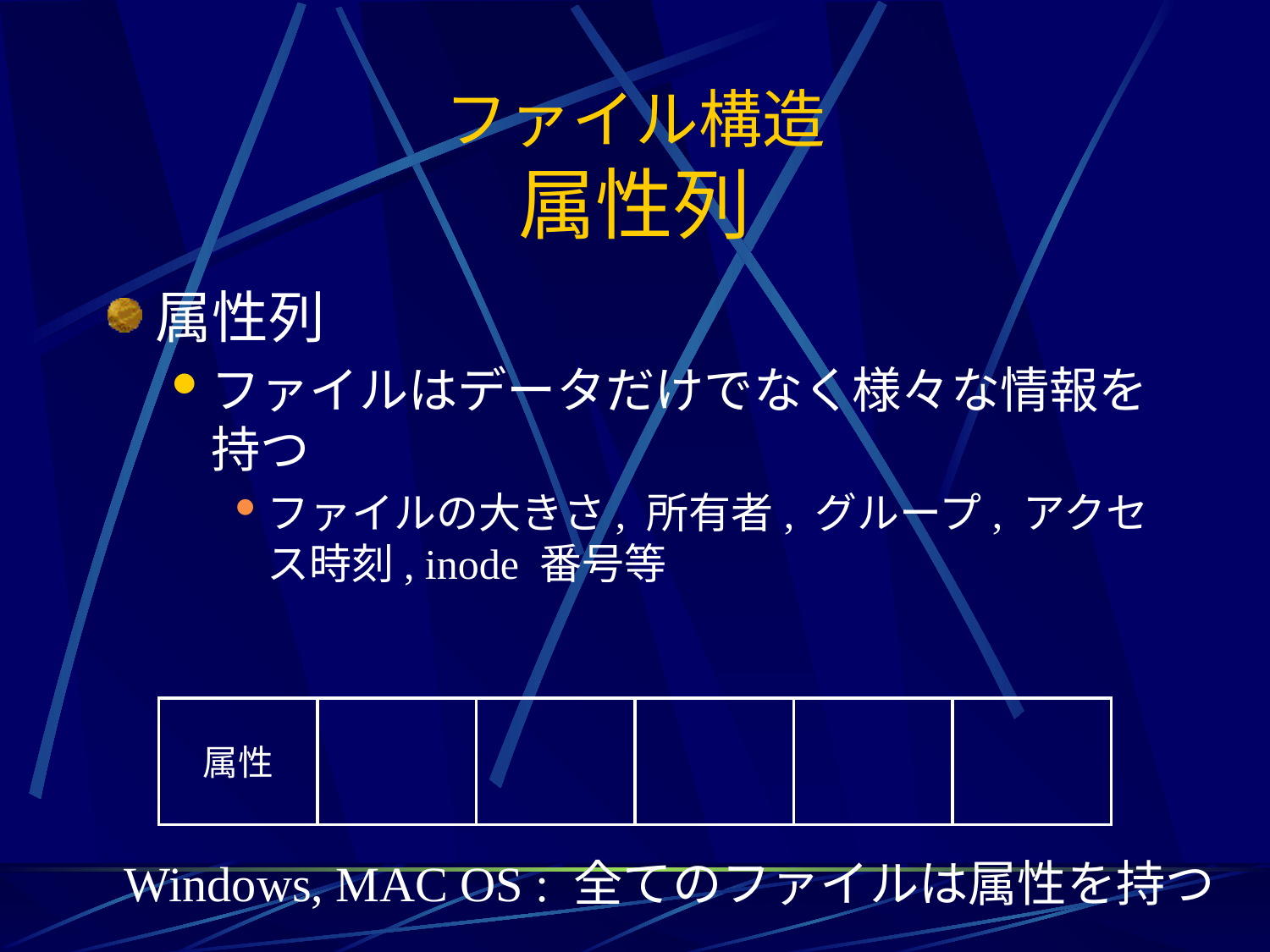

# ファイル構造 属性列
属性列
ファイルはデータだけでなく様々な情報を持つ
ファイルの大きさ, 所有者, グループ, アクセス時刻, inode 番号等

属性

Windows, MAC OS : 全てのファイルは属性を持つ